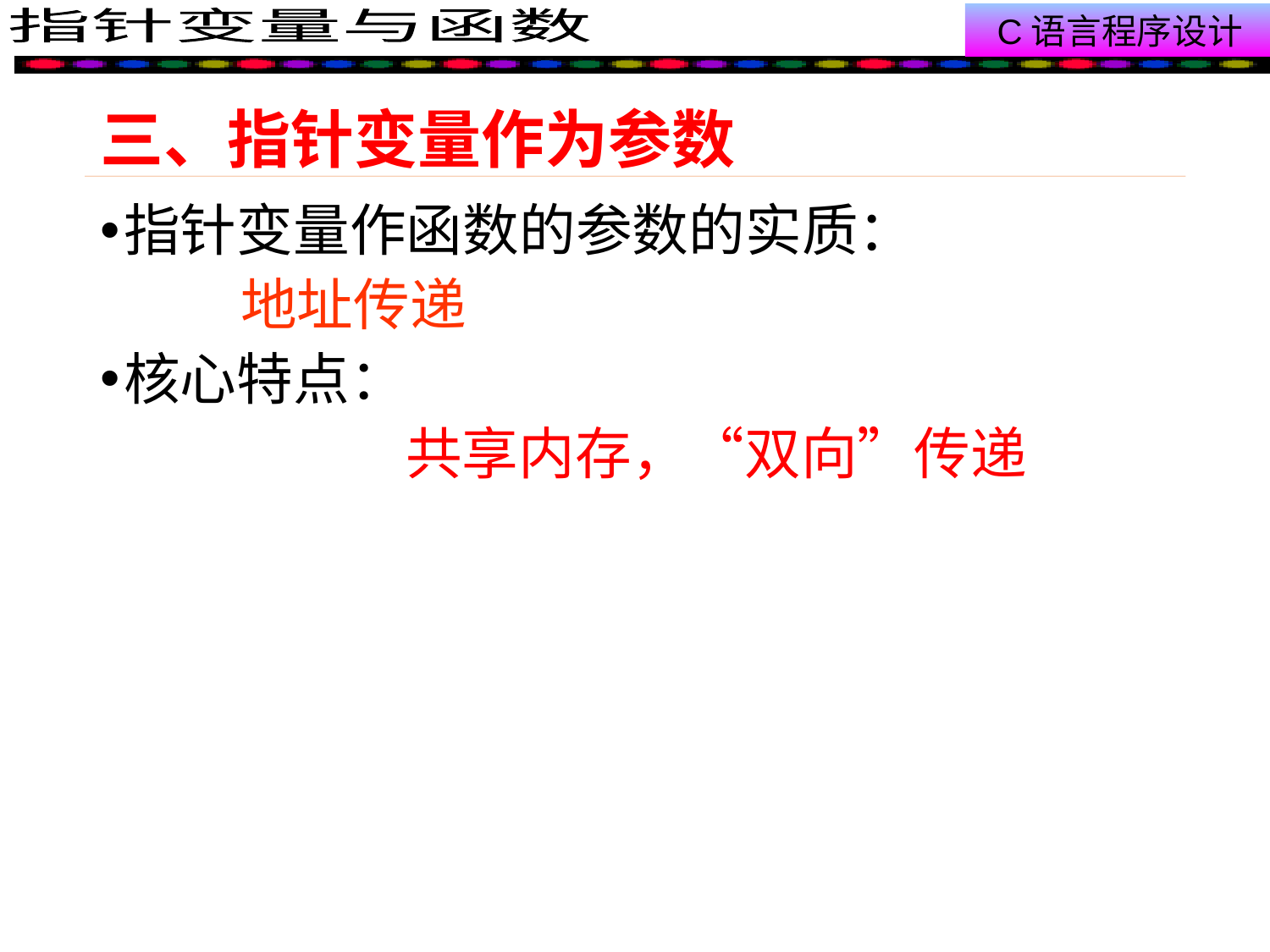

# 三、指针变量作为参数
指针变量作函数的参数的实质：
          地址传递
核心特点：
                       共享内存，“双向”传递